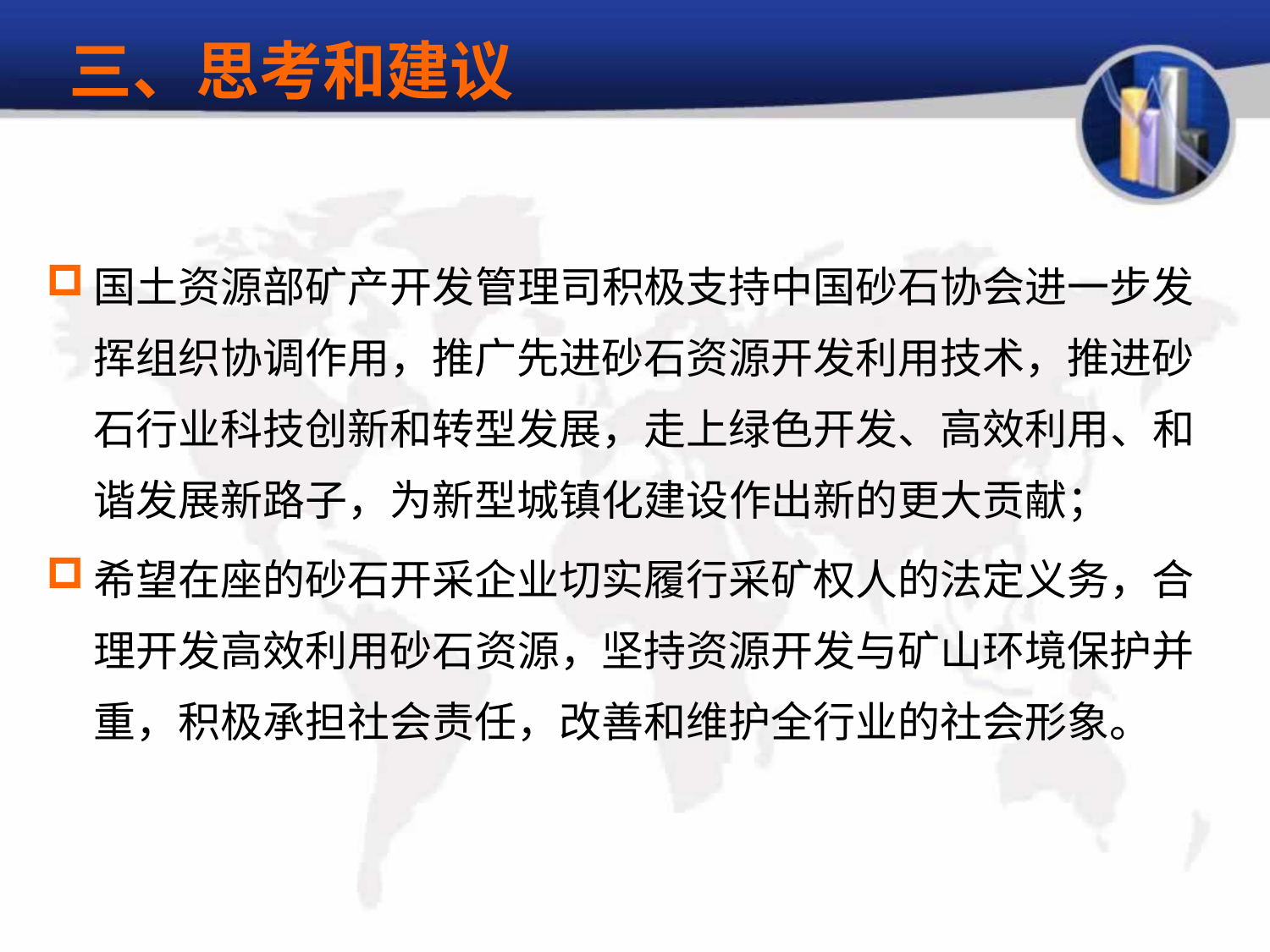

三、思考和建议
国土资源部矿产开发管理司积极支持中国砂石协会进一步发挥组织协调作用，推广先进砂石资源开发利用技术，推进砂石行业科技创新和转型发展，走上绿色开发、高效利用、和谐发展新路子，为新型城镇化建设作出新的更大贡献；
希望在座的砂石开采企业切实履行采矿权人的法定义务，合理开发高效利用砂石资源，坚持资源开发与矿山环境保护并重，积极承担社会责任，改善和维护全行业的社会形象。